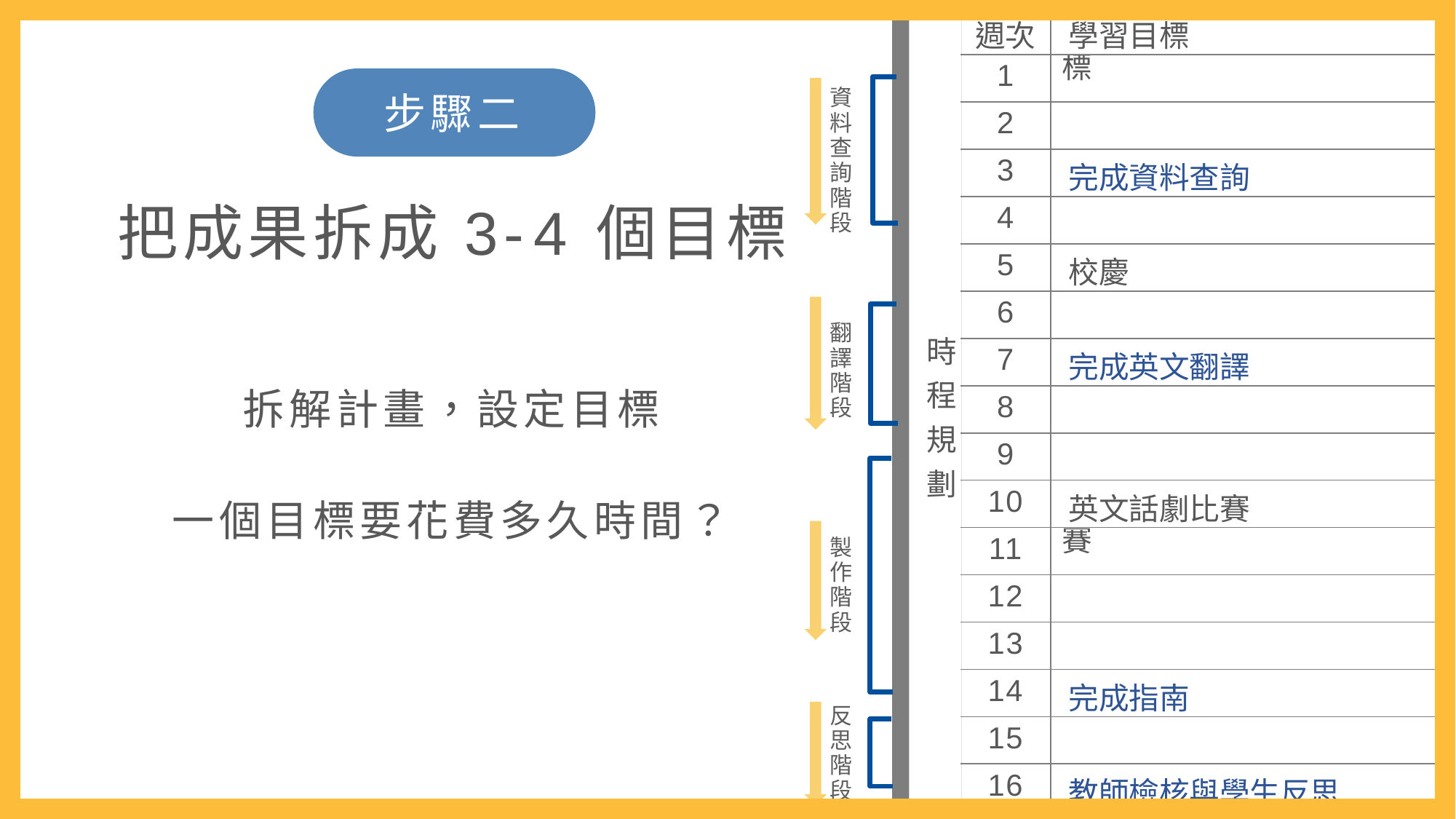

| 時程規劃 | 週次 | 學習目標 |
| --- | --- | --- |
|  | 1 |  |
|  | 2 |  |
|  | 3 | 完成資料查詢 |
|  | 4 |  |
|  | 5 | 校慶 |
|  | 6 |  |
|  | 7 | 完成英文翻譯 |
|  | 8 |  |
|  | 9 |  |
|  | 10 | 英文話劇比賽 |
|  | 11 |  |
|  | 12 |  |
|  | 13 |  |
|  | 14 | 完成指南 |
|  | 15 |  |
|  | 16 | 教師檢核與學生反思 |

週次
學習目標
1

資 料 查 詢 階 段
# 步驟二
2
3
把成果拆成	3-4	個目標
4
5
6

翻 譯 階 段
時 程 規 劃
7
拆解計畫，設定目標
8
9

10
英文話劇比賽
一個目標要花費多久時間？

11
製 作 階 段
12
13
14
反 思 階 段

15
16